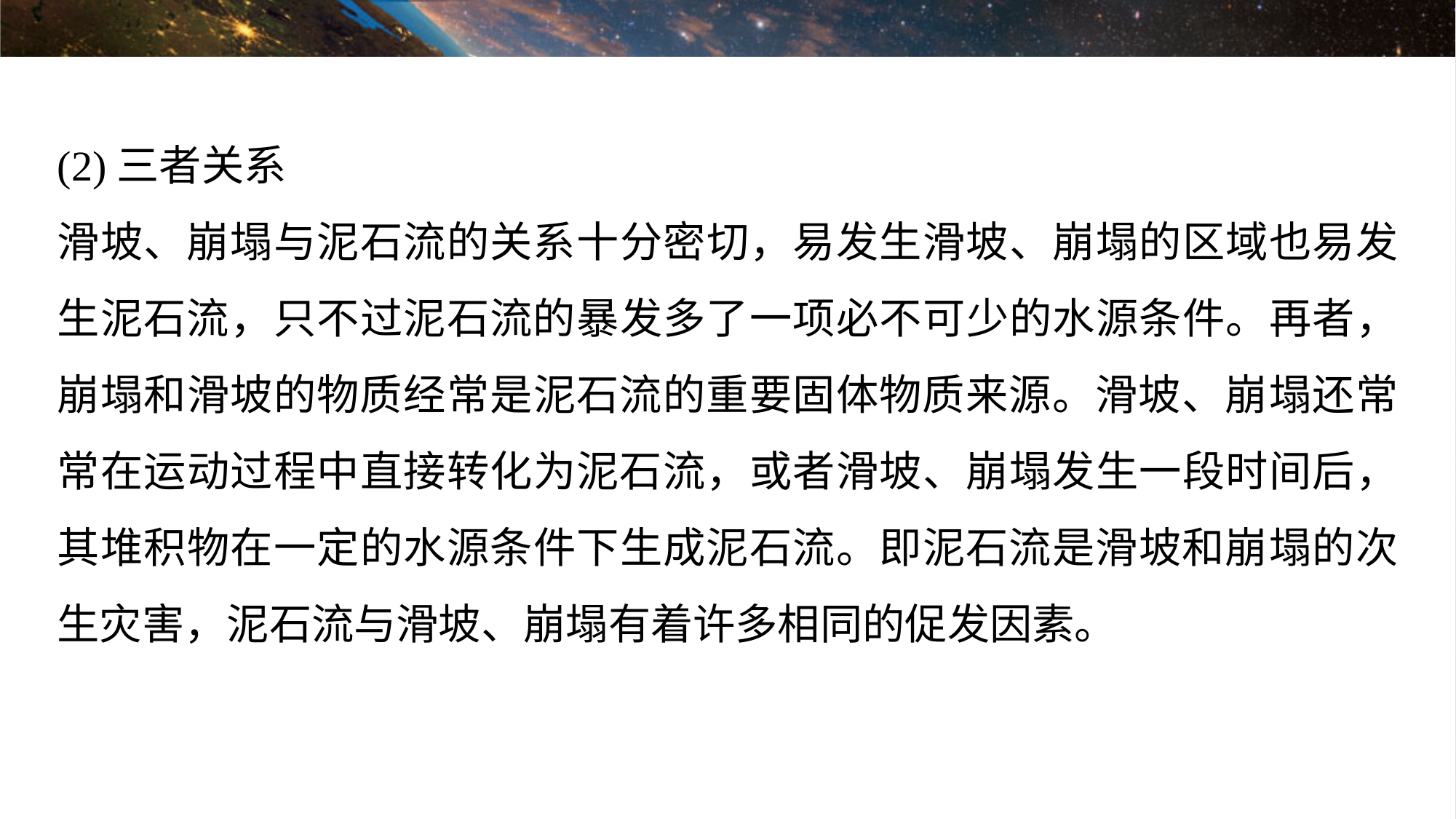

(2)三者关系
滑坡、崩塌与泥石流的关系十分密切，易发生滑坡、崩塌的区域也易发生泥石流，只不过泥石流的暴发多了一项必不可少的水源条件。再者，崩塌和滑坡的物质经常是泥石流的重要固体物质来源。滑坡、崩塌还常常在运动过程中直接转化为泥石流，或者滑坡、崩塌发生一段时间后，其堆积物在一定的水源条件下生成泥石流。即泥石流是滑坡和崩塌的次生灾害，泥石流与滑坡、崩塌有着许多相同的促发因素。